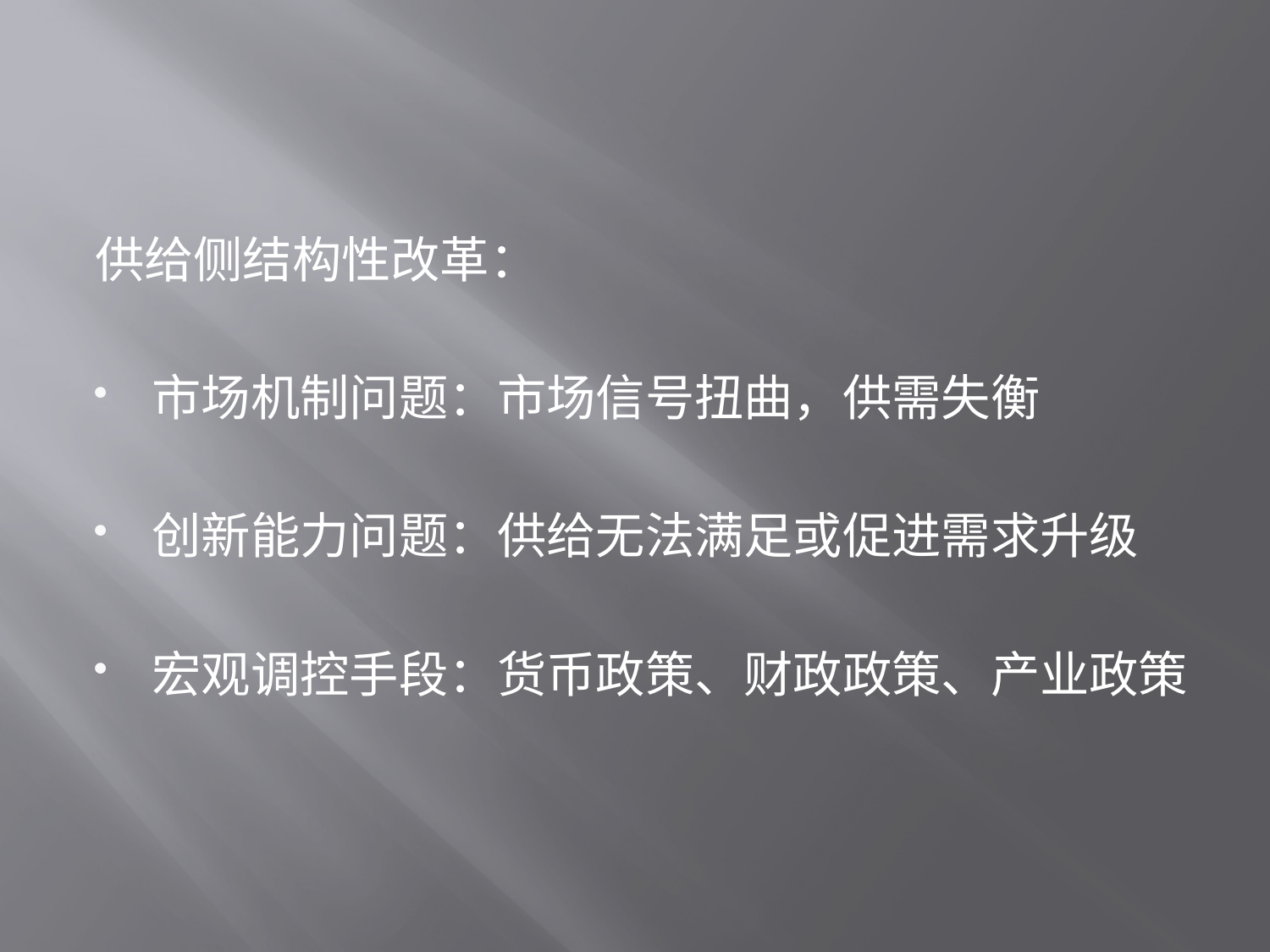

#
供给侧结构性改革：

市场机制问题：市场信号扭曲，供需失衡

创新能力问题：供给无法满足或促进需求升级

宏观调控手段：货币政策、财政政策、产业政策